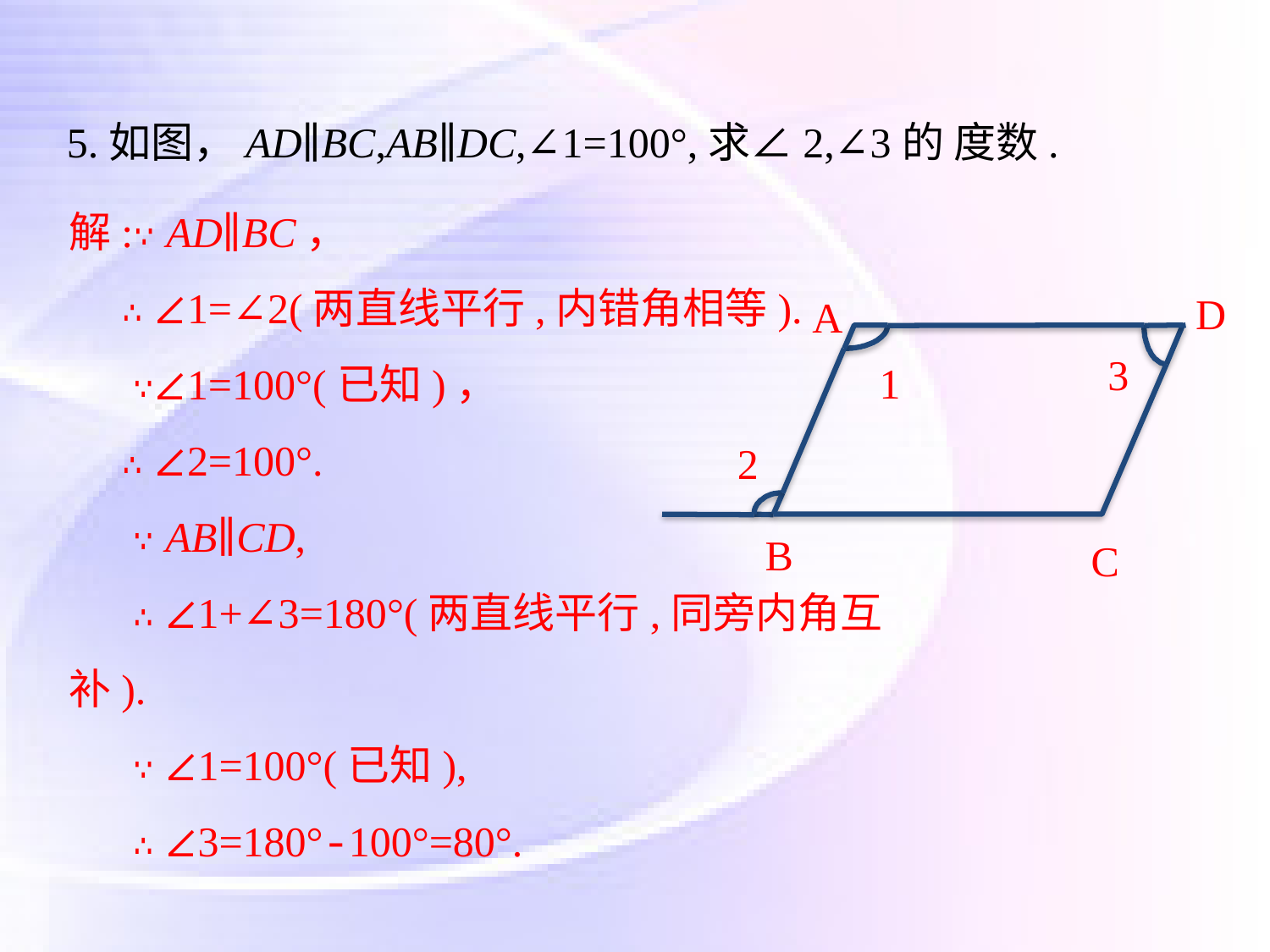

5.如图，AD∥BC,AB∥DC,∠1=100°,求∠2,∠3的 度数.
解:∵ AD∥BC，
     ∴ ∠1=∠2(两直线平行,内错角相等).
      ∵∠1=100°(已知)，
     ∴ ∠2=100°.
      ∵ AB∥CD,
      ∴ ∠1+∠3=180°(两直线平行,同旁内角互补).
      ∵ ∠1=100°(已知),
      ∴ ∠3=180°-100°=80°.
D
A

3

1

2

B
C